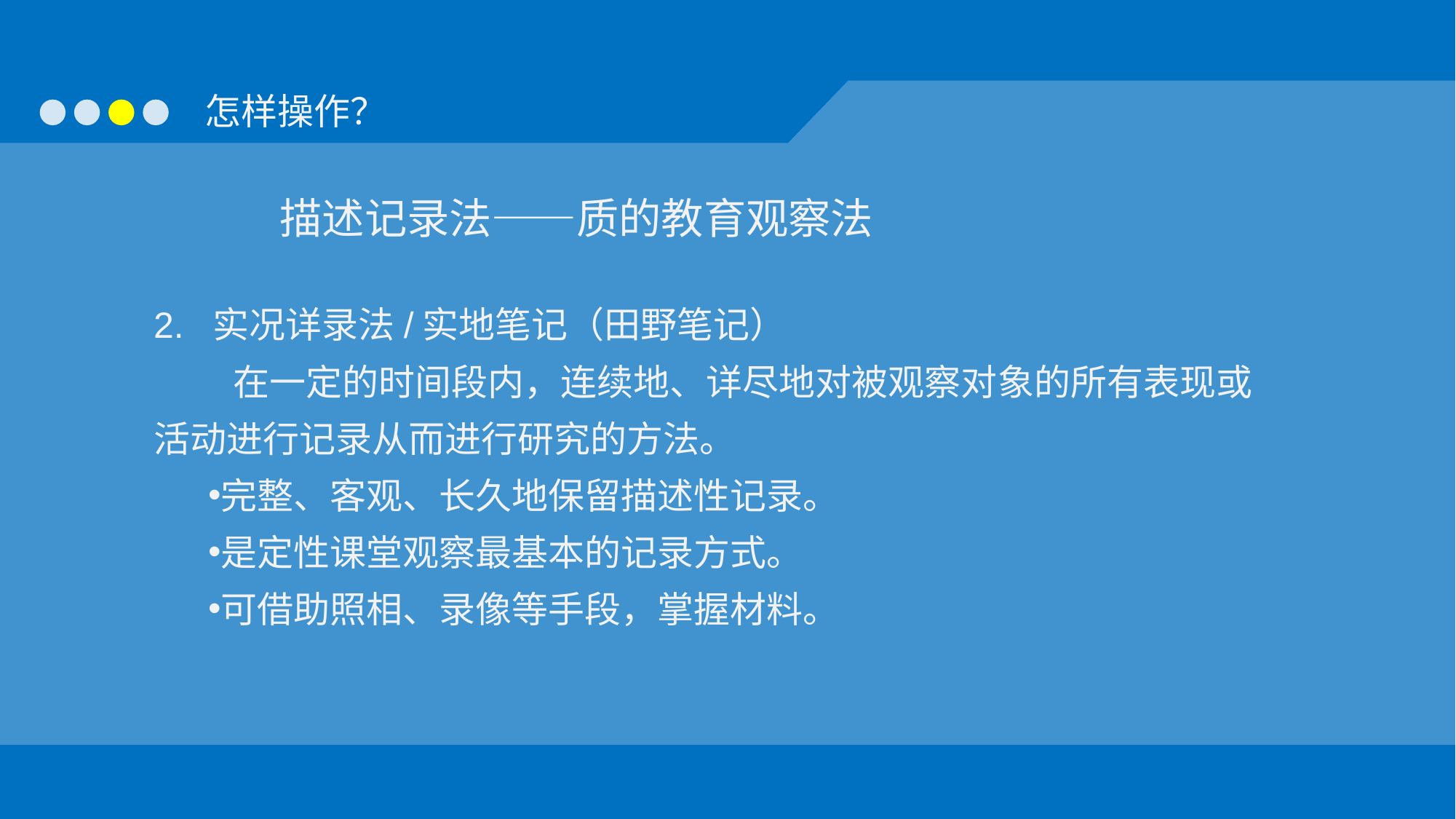

描述记录法——质的教育观察法
2.  实况详录法/实地笔记（田野笔记）
  在一定的时间段内，连续地、详尽地对被观察对象的所有表现或活动进行记录从而进行研究的方法。
完整、客观、长久地保留描述性记录。
是定性课堂观察最基本的记录方式。
可借助照相、录像等手段，掌握材料。